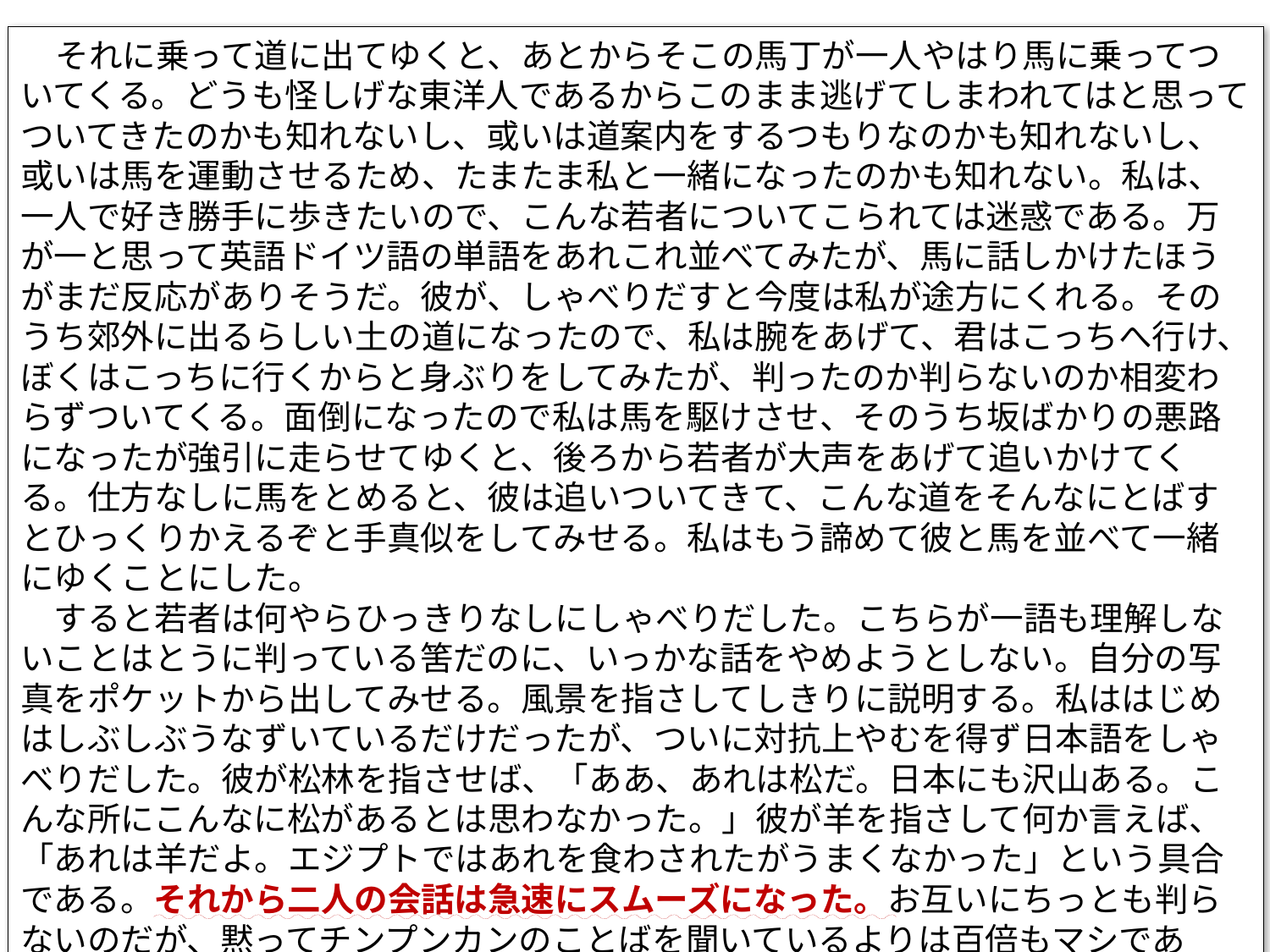

それに乗って道に出てゆくと、あとからそこの馬丁が一人やはり馬に乗ってついてくる。どうも怪しげな東洋人であるからこのまま逃げてしまわれてはと思ってついてきたのかも知れないし、或いは道案内をするつもりなのかも知れないし、或いは馬を運動させるため、たまたま私と一緒になったのかも知れない。私は、一人で好き勝手に歩きたいので、こんな若者についてこられては迷惑である。万が一と思って英語ドイツ語の単語をあれこれ並べてみたが、馬に話しかけたほうがまだ反応がありそうだ。彼が、しゃべりだすと今度は私が途方にくれる。そのうち郊外に出るらしい土の道になったので、私は腕をあげて、君はこっちへ行け、ぼくはこっちに行くからと身ぶりをしてみたが、判ったのか判らないのか相変わらずついてくる。面倒になったので私は馬を駆けさせ、そのうち坂ばかりの悪路になったが強引に走らせてゆくと、後ろから若者が大声をあげて追いかけてくる。仕方なしに馬をとめると、彼は追いついてきて、こんな道をそんなにとばすとひっくりかえるぞと手真似をしてみせる。私はもう諦めて彼と馬を並べて一緒にゆくことにした。
　すると若者は何やらひっきりなしにしゃべりだした。こちらが一語も理解しないことはとうに判っている筈だのに、いっかな話をやめようとしない。自分の写真をポケットから出してみせる。風景を指さしてしきりに説明する。私ははじめはしぶしぶうなずいているだけだったが、ついに対抗上やむを得ず日本語をしゃべりだした。彼が松林を指させば、「ああ、あれは松だ。日本にも沢山ある。こんな所にこんなに松があるとは思わなかった。」彼が羊を指さして何か言えば、「あれは羊だよ。エジプトではあれを食わされたがうまくなかった」という具合である。それから二人の会話は急速にスムーズになった。お互いにちっとも判らないのだが、黙ってチンプンカンのことばを聞いているよりは百倍もマシである。良い道に出ると若者はもう走ってもよいと手ぶりでしらせ、彼のおかげで私はエストリールを見下ろす実に気持のいい丘の上のコースを大きく一周することができた。